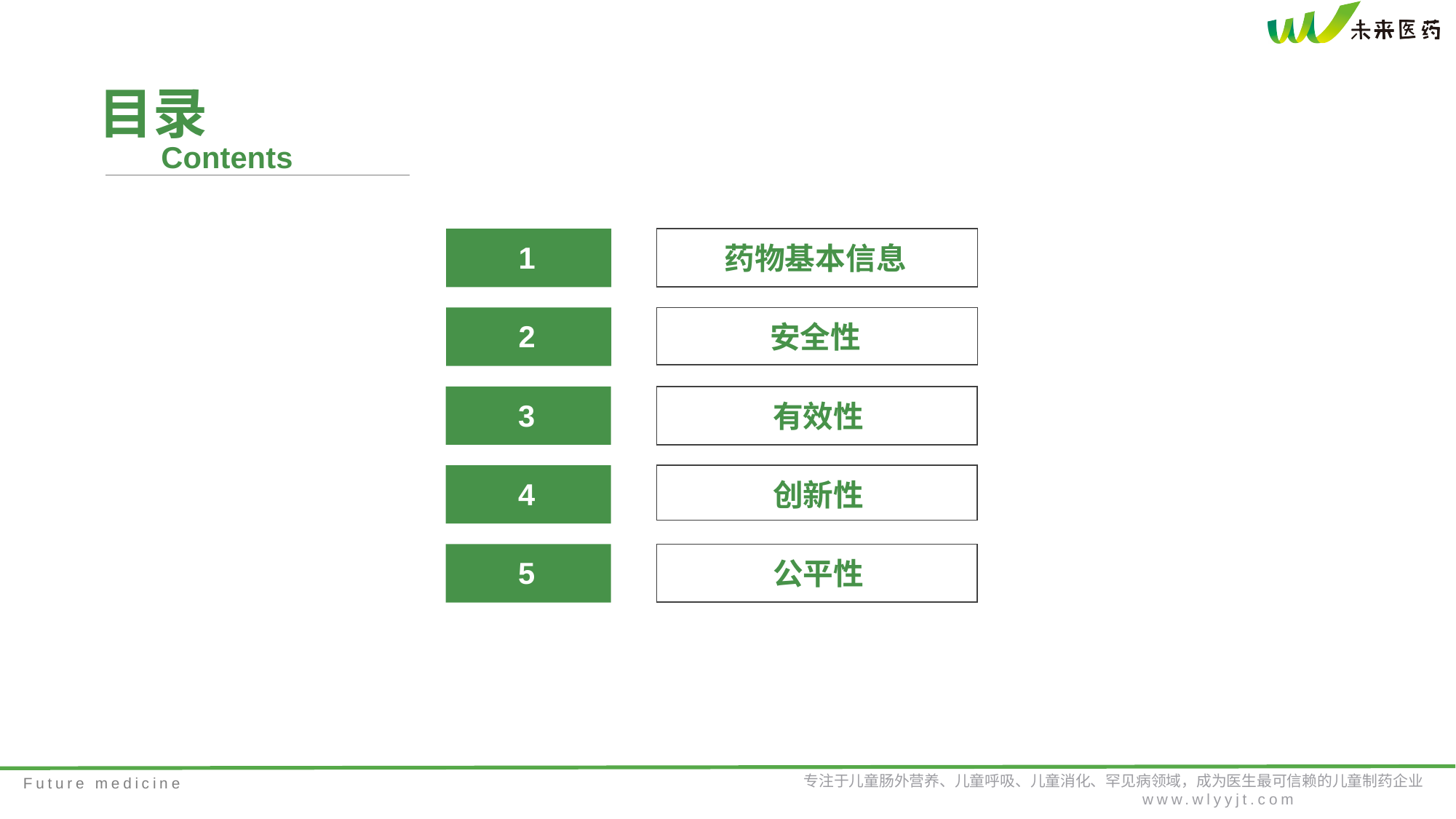

目录
Contents

1
药物基本信息

2
安全性

3
有效性

4
创新性

5
公平性